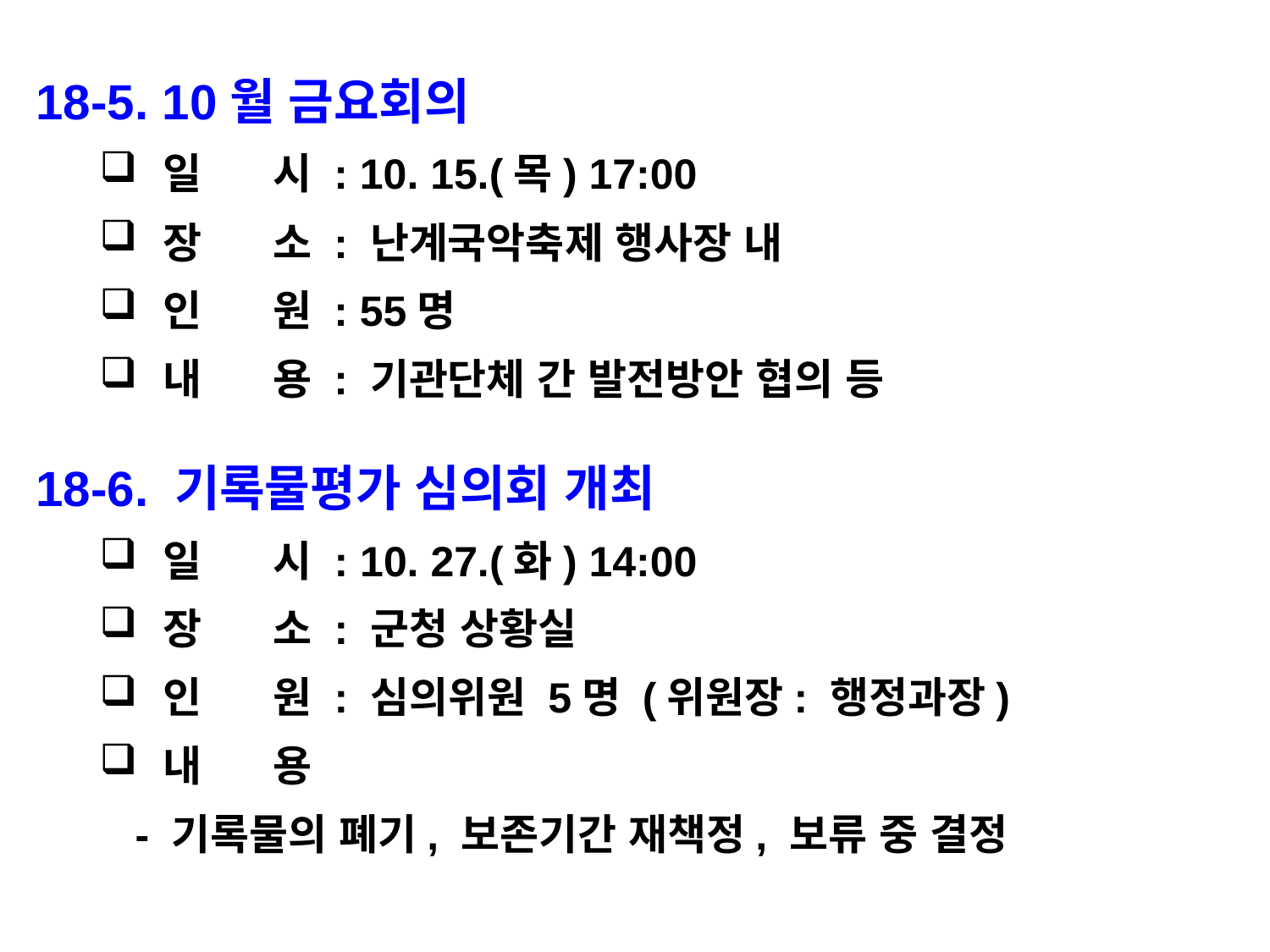

18-5. 10월 금요회의
일      시 : 10. 15.(목) 17:00
장      소 : 난계국악축제 행사장 내
인      원 : 55명
내      용 : 기관단체 간 발전방안 협의 등
18-6. 기록물평가 심의회 개최
일      시 : 10. 27.(화) 14:00
장      소 : 군청 상황실
인      원 : 심의위원 5명 (위원장: 행정과장)
내      용
   - 기록물의 폐기, 보존기간 재책정, 보류 중 결정